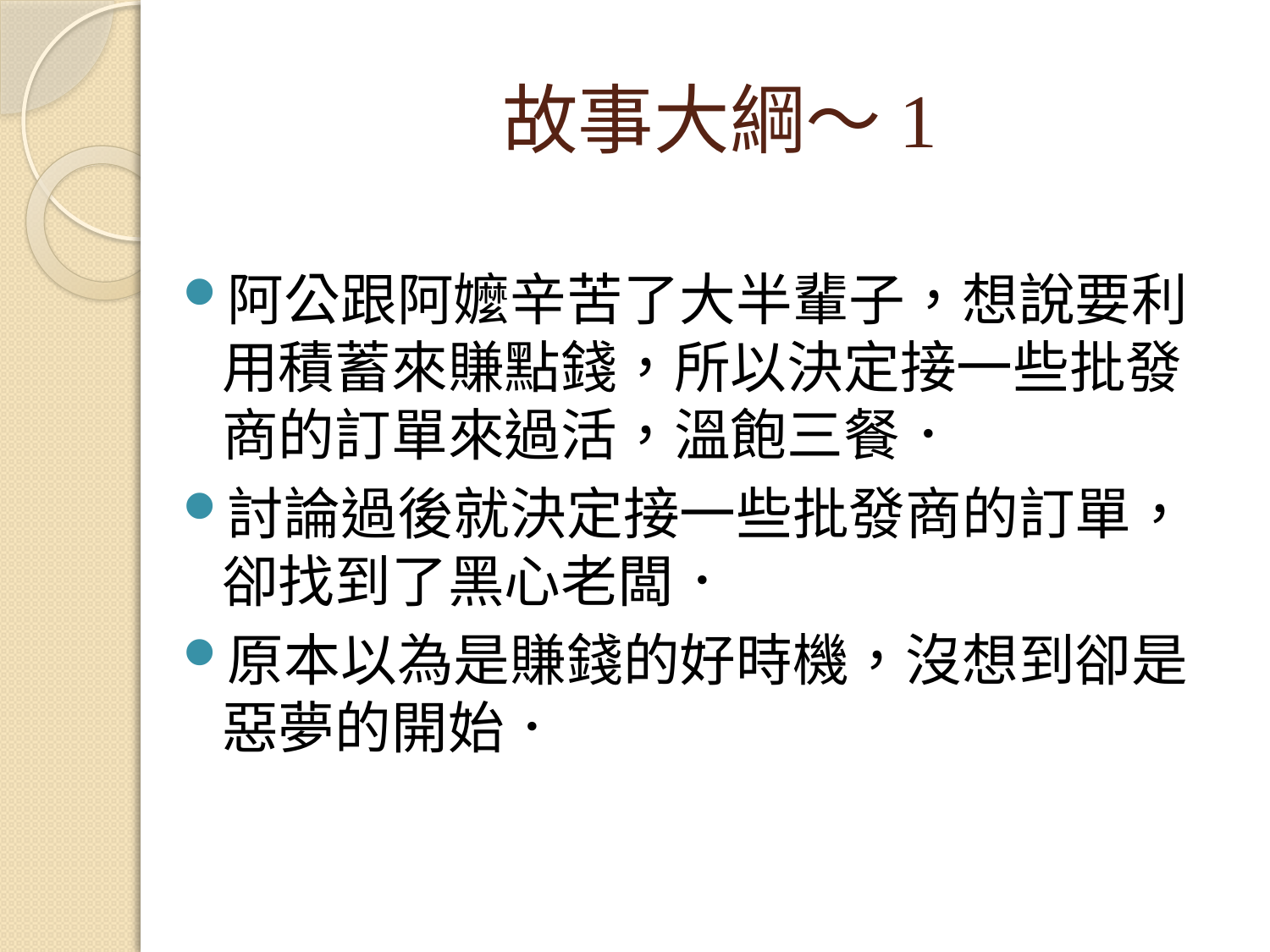

# 故事大綱～1
阿公跟阿嬤辛苦了大半輩子，想說要利用積蓄來賺點錢，所以決定接一些批發商的訂單來過活，溫飽三餐．
討論過後就決定接一些批發商的訂單，卻找到了黑心老闆．
原本以為是賺錢的好時機，沒想到卻是惡夢的開始．